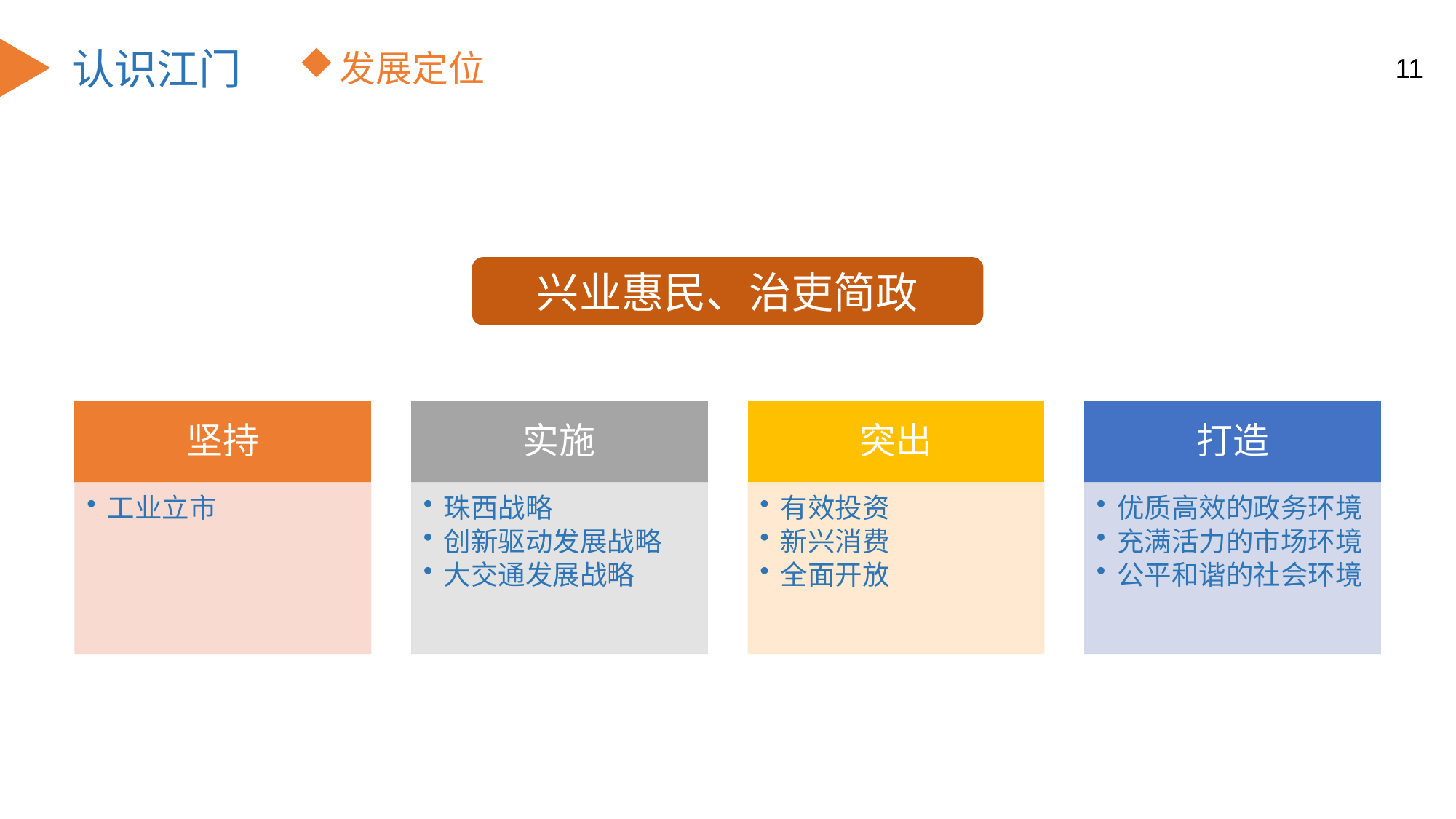

兴业惠民、治吏简政
坚持
工业立市
实施
珠西战略
创新驱动发展战略
大交通发展战略
突出
有效投资
新兴消费
全面开放
打造
优质高效的政务环境
充满活力的市场环境
公平和谐的社会环境